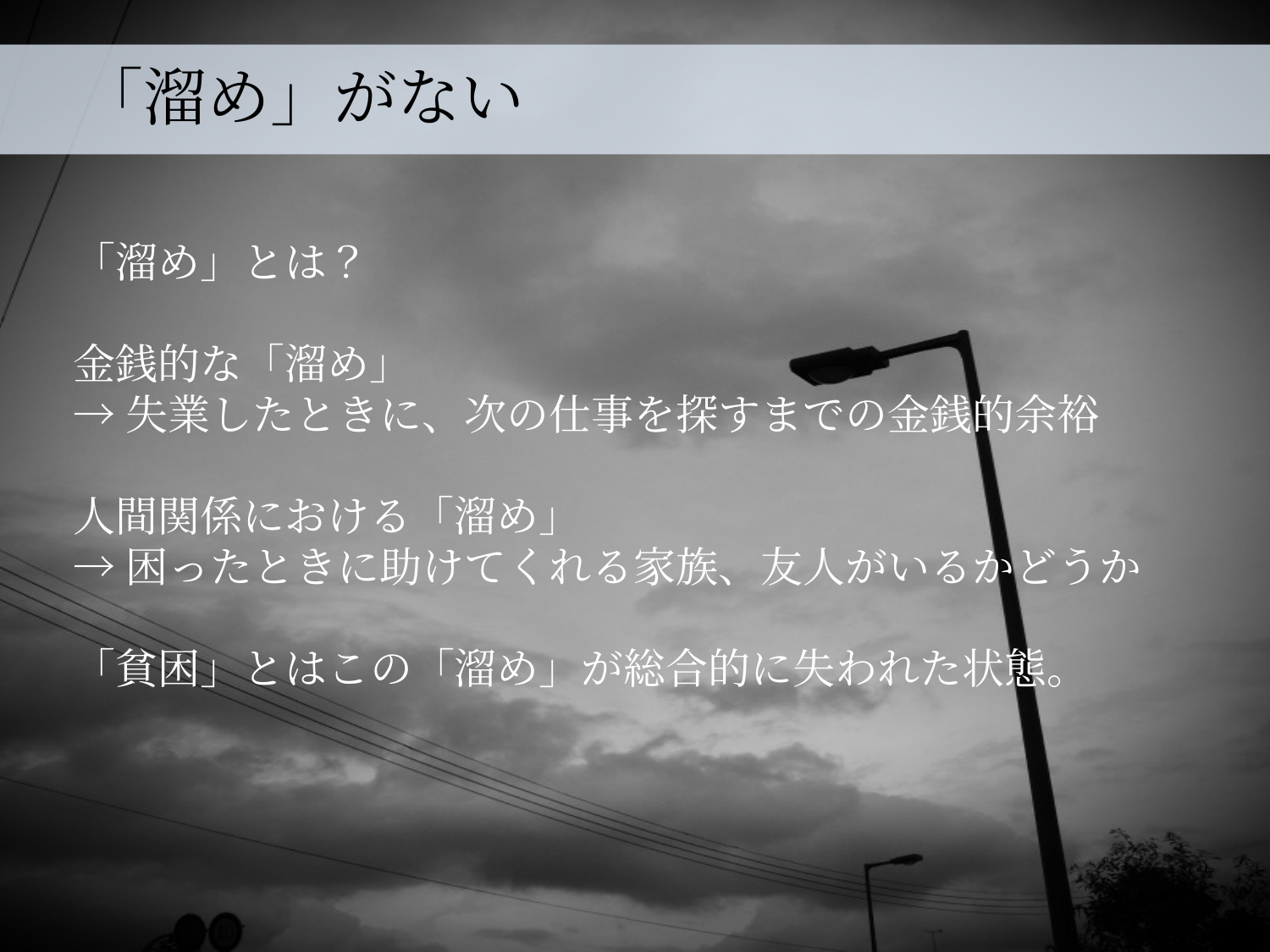

「溜め」がない
「溜め」とは？

金銭的な「溜め」
→失業したときに、次の仕事を探すまでの金銭的余裕

人間関係における「溜め」
→困ったときに助けてくれる家族、友人がいるかどうか

「貧困」とはこの「溜め」が総合的に失われた状態。